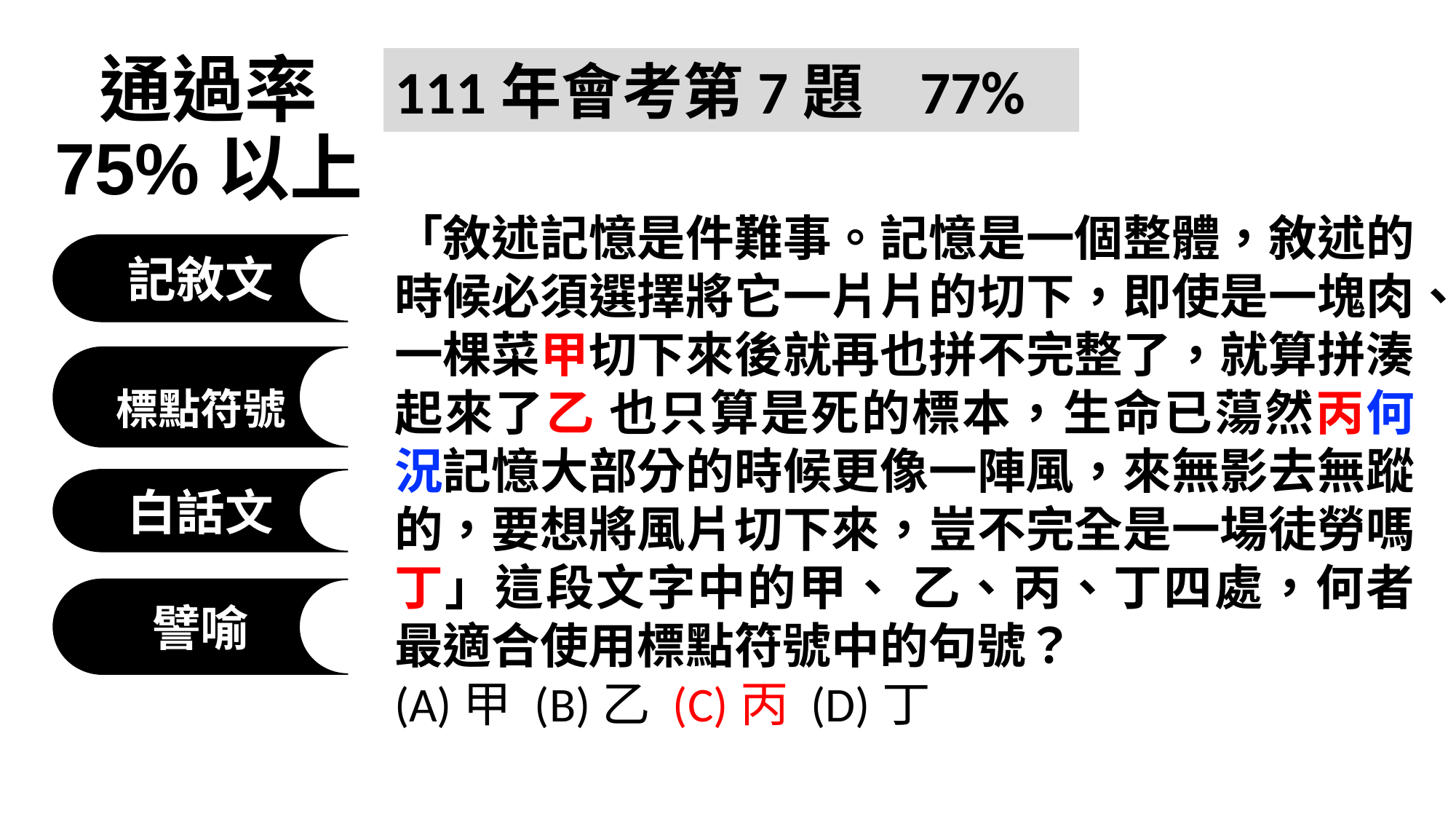

通過率
75%以上
111年會考第7題   77%
「敘述記憶是件難事。記憶是一個整體，敘述的時候必須選擇將它一片片的切下，即使是一塊肉、一棵菜甲切下來後就再也拼不完整了，就算拼湊起來了乙 也只算是死的標本，生命已蕩然丙何況記憶大部分的時候更像一陣風，來無影去無蹤的，要想將風片切下來，豈不完全是一場徒勞嗎丁」這段文字中的甲、 乙、丙、丁四處，何者最適合使用標點符號中的句號？
(A)甲 (B)乙 (C)丙 (D)丁
記敘文

標點符號

白話文
譬喻